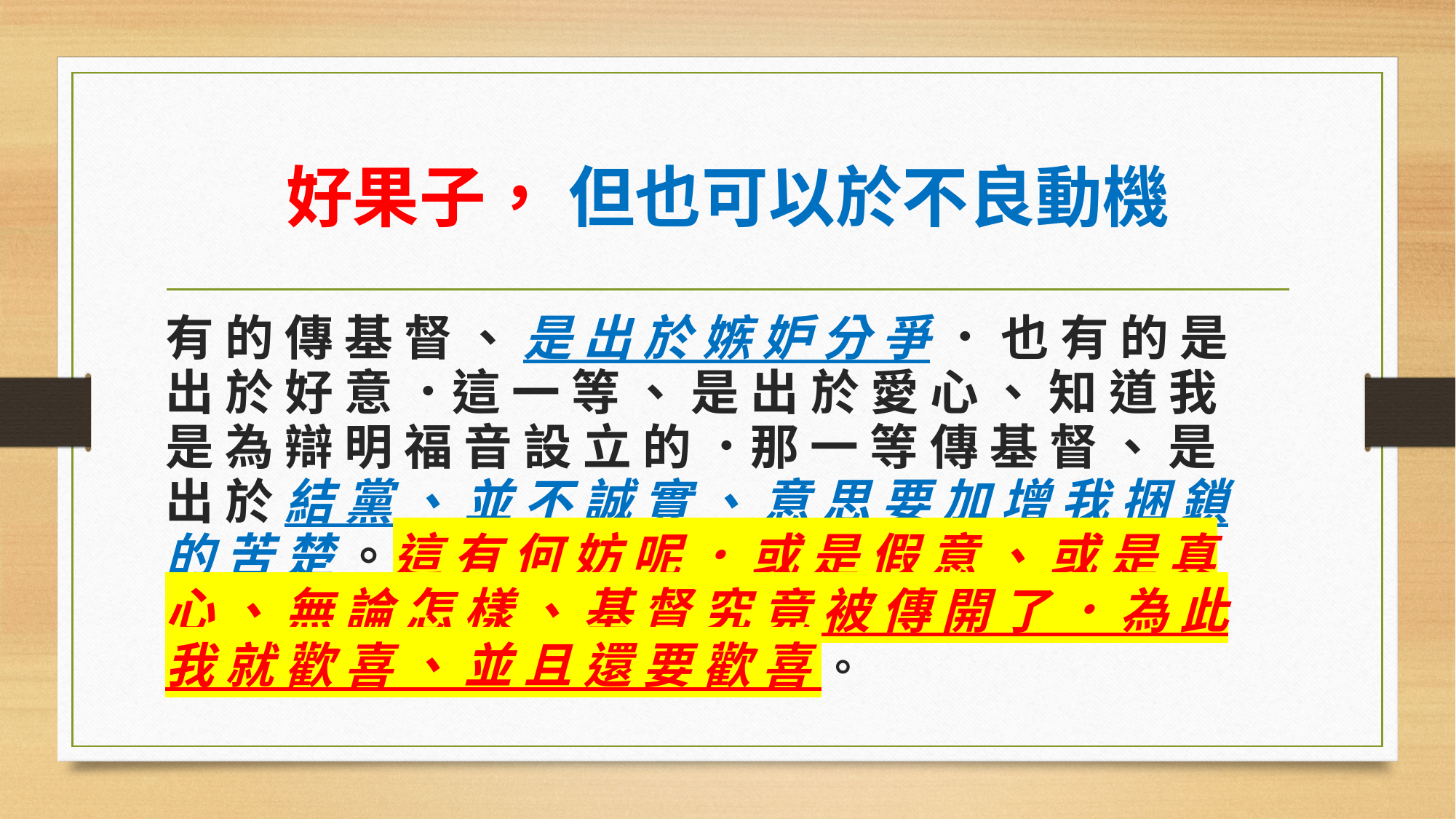

# 好果子， 但也可以於不良動機
有 的 傳 基 督 、 是 出 於 嫉 妒 分 爭 ． 也 有 的 是 出 於 好 意 ．這 一 等 、 是 出 於 愛 心 、 知 道 我 是 為 辯 明 福 音 設 立 的 ．那 一 等 傳 基 督 、 是 出 於 結 黨 、 並 不 誠 實 、 意 思 要 加 增 我 捆 鎖 的 苦 楚 。這 有 何 妨 呢 ． 或 是 假 意 、 或 是 真 心 、 無 論 怎 樣 、 基 督 究 竟 被 傳 開 了 ． 為 此 我 就 歡 喜 、 並 且 還 要 歡 喜 。